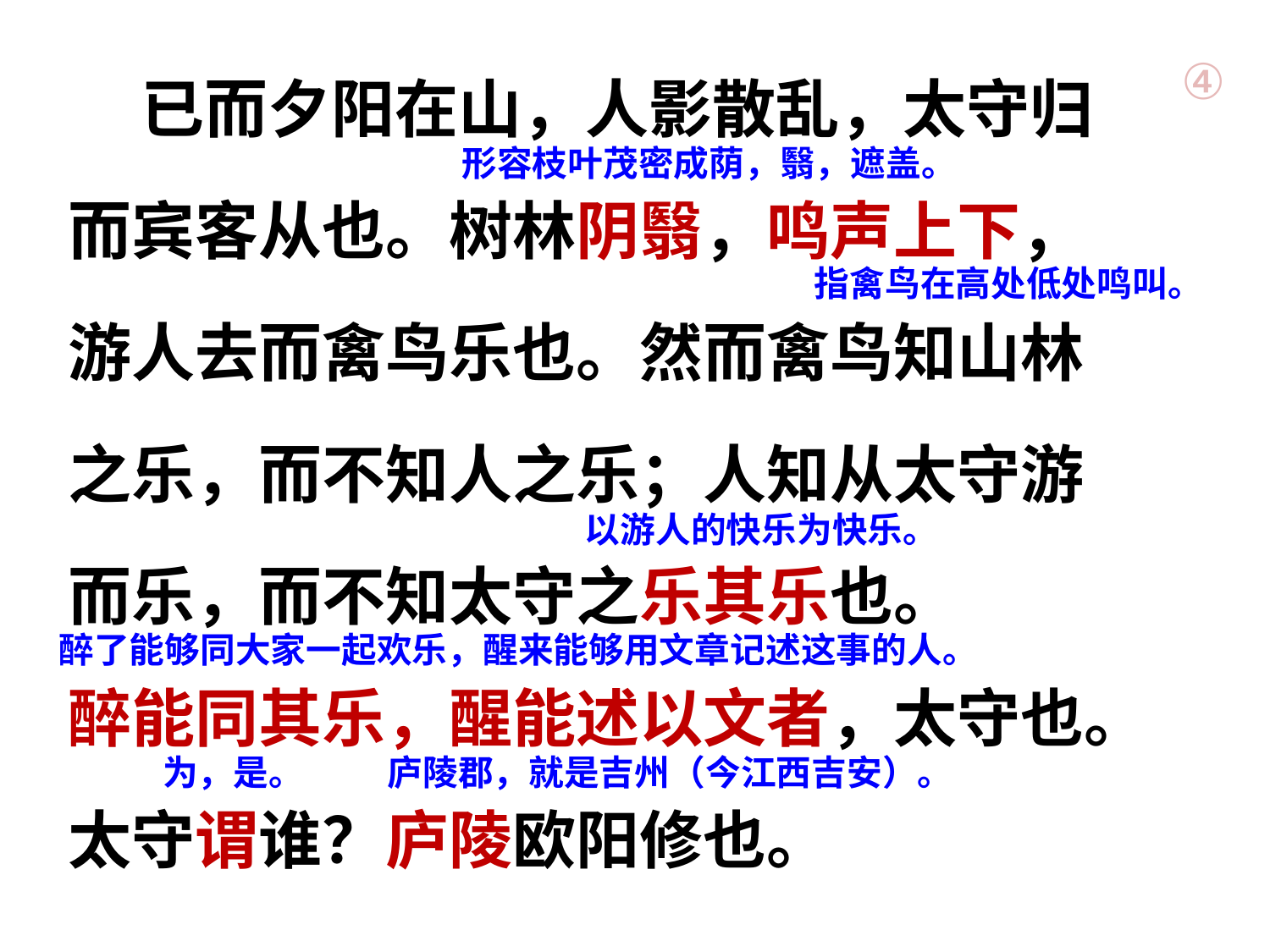

已而夕阳在山，人影散乱，太守归而宾客从也。树林阴翳，鸣声上下，游人去而禽鸟乐也。然而禽鸟知山林之乐，而不知人之乐；人知从太守游而乐，而不知太守之乐其乐也。
醉能同其乐，醒能述以文者，太守也。
太守谓谁？庐陵欧阳修也。
④
形容枝叶茂密成荫，翳，遮盖。
指禽鸟在高处低处鸣叫。
以游人的快乐为快乐。
醉了能够同大家一起欢乐，醒来能够用文章记述这事的人。
为，是。
庐陵郡，就是吉州（今江西吉安）。